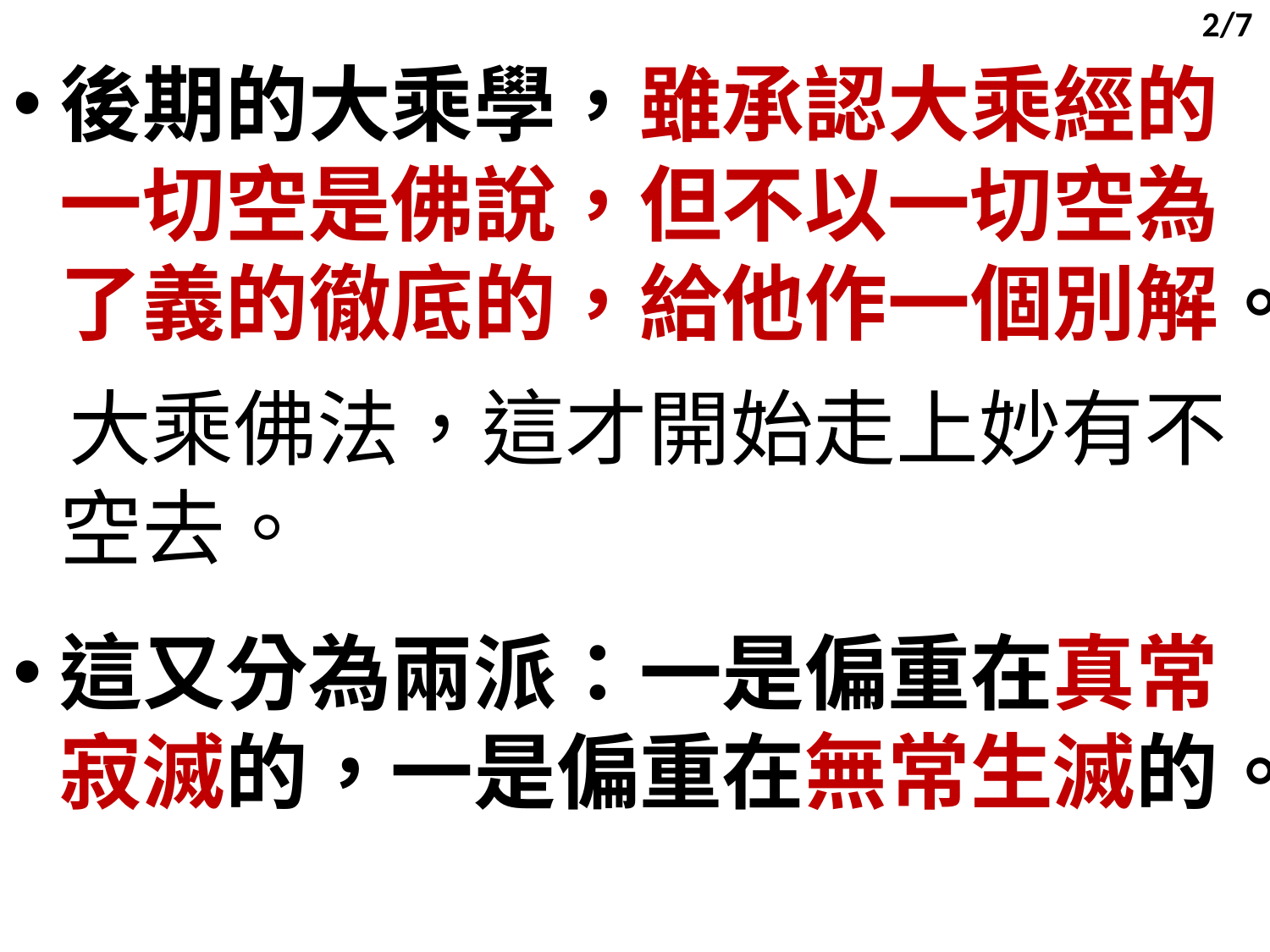

2/7
後期的大乘學，雖承認大乘經的一切空是佛說，但不以一切空為了義的徹底的，給他作一個別解。
  大乘佛法，這才開始走上妙有不空去。
這又分為兩派：一是偏重在真常寂滅的，一是偏重在無常生滅的。